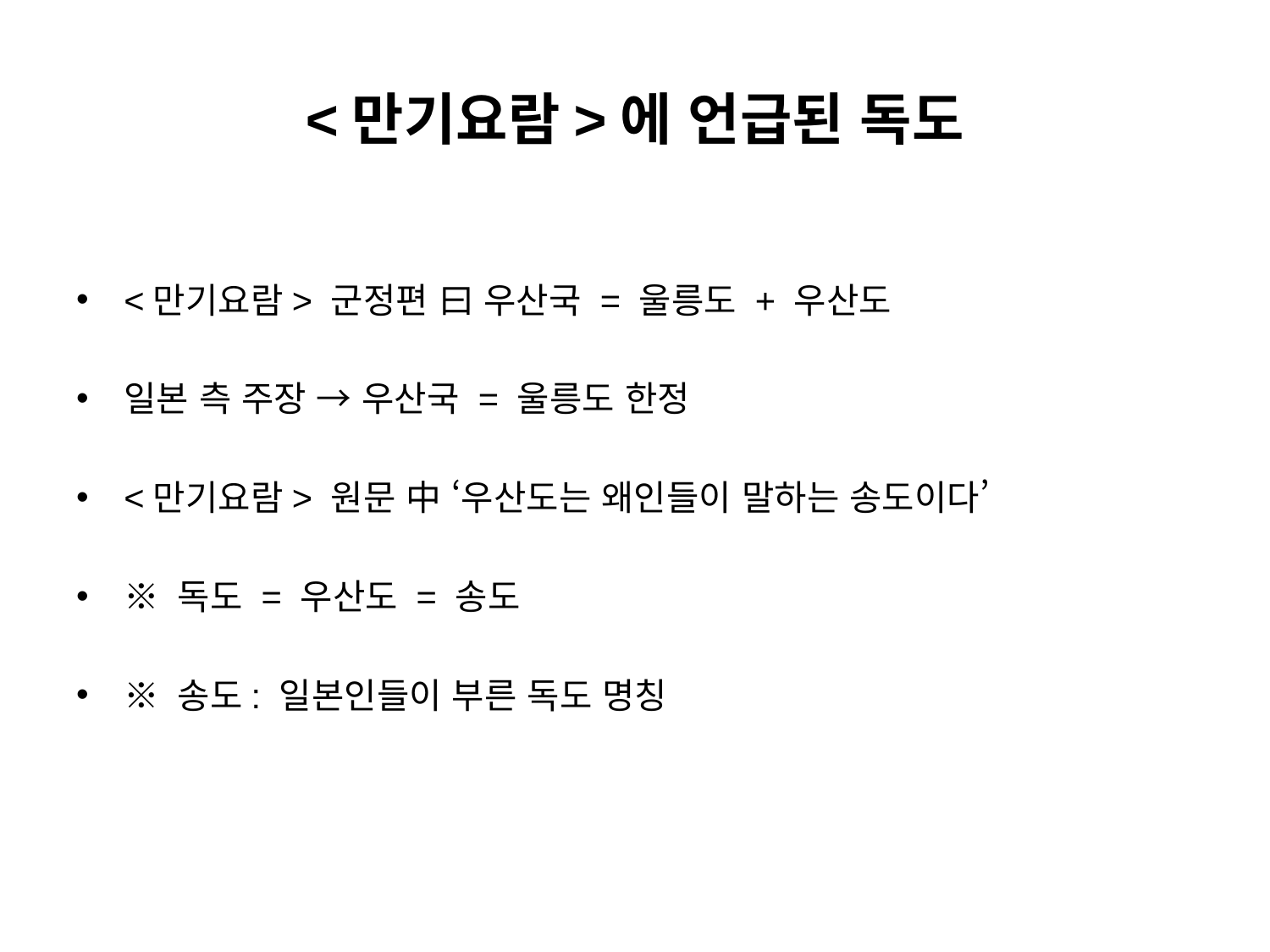

# <만기요람>에 언급된 독도

<만기요람> 군정편 曰 우산국 = 울릉도 + 우산도

일본 측 주장 → 우산국 = 울릉도 한정

<만기요람> 원문 中 ‘우산도는 왜인들이 말하는 송도이다’

※ 독도 = 우산도 = 송도

※ 송도: 일본인들이 부른 독도 명칭